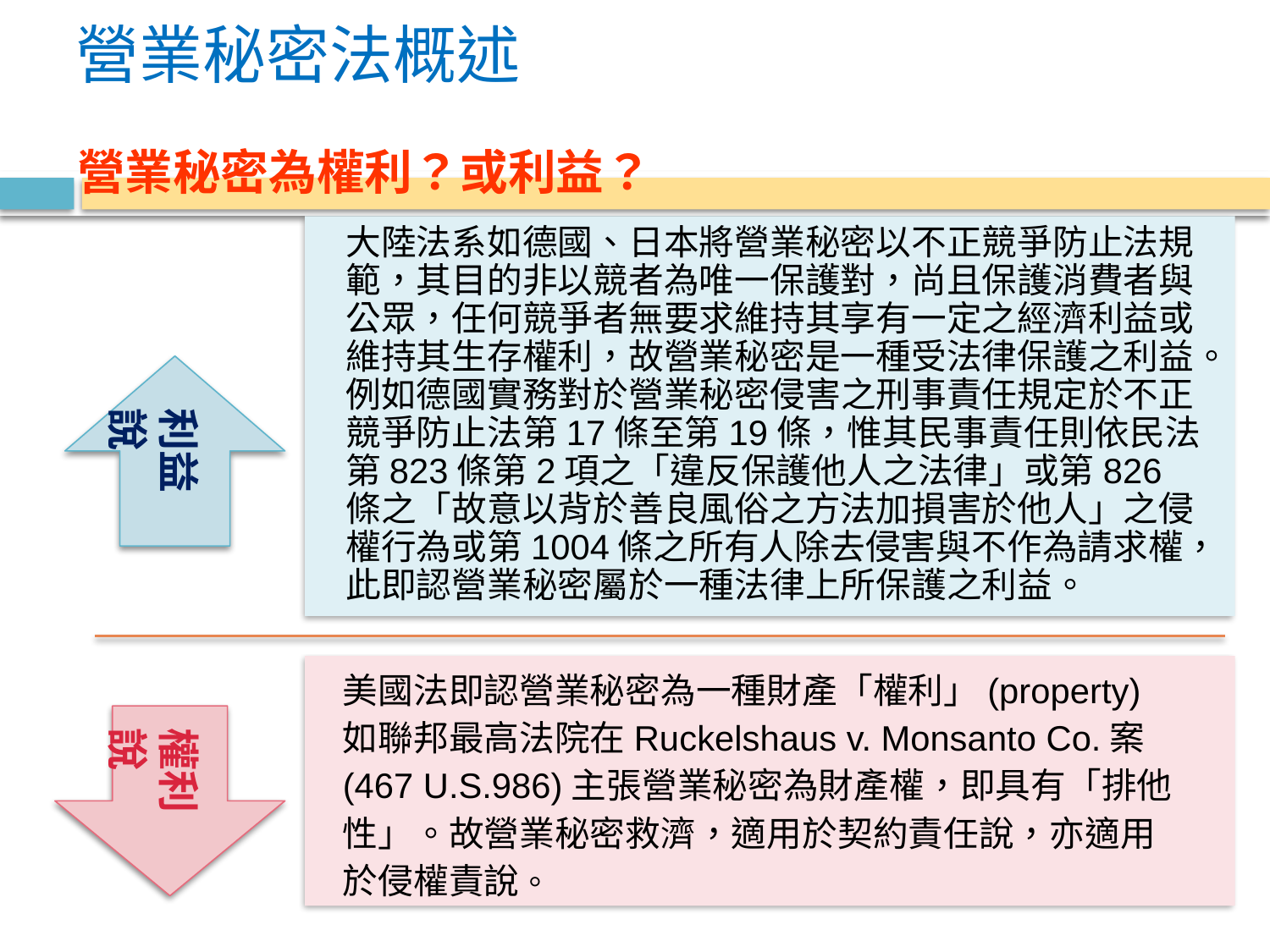

# 營業秘密法概述
營業秘密為權利？或利益？

大陸法系如德國、日本將營業秘密以不正競爭防止法規範，其目的非以競者為唯一保護對，尚且保護消費者與公眾，任何競爭者無要求維持其享有一定之經濟利益或維持其生存權利，故營業秘密是一種受法律保護之利益。例如德國實務對於營業秘密侵害之刑事責任規定於不正競爭防止法第17條至第19條，惟其民事責任則依民法第823條第2項之「違反保護他人之法律」或第826條之「故意以背於善良風俗之方法加損害於他人」之侵權行為或第1004條之所有人除去侵害與不作為請求權，此即認營業秘密屬於一種法律上所保護之利益。

利益說
美國法即認營業秘密為一種財產「權利」(property)
如聯邦最高法院在Ruckelshaus v. Monsanto Co.案(467 U.S.986)主張營業秘密為財產權，即具有「排他性」。故營業秘密救濟，適用於契約責任說，亦適用於侵權責說。

權利說
12